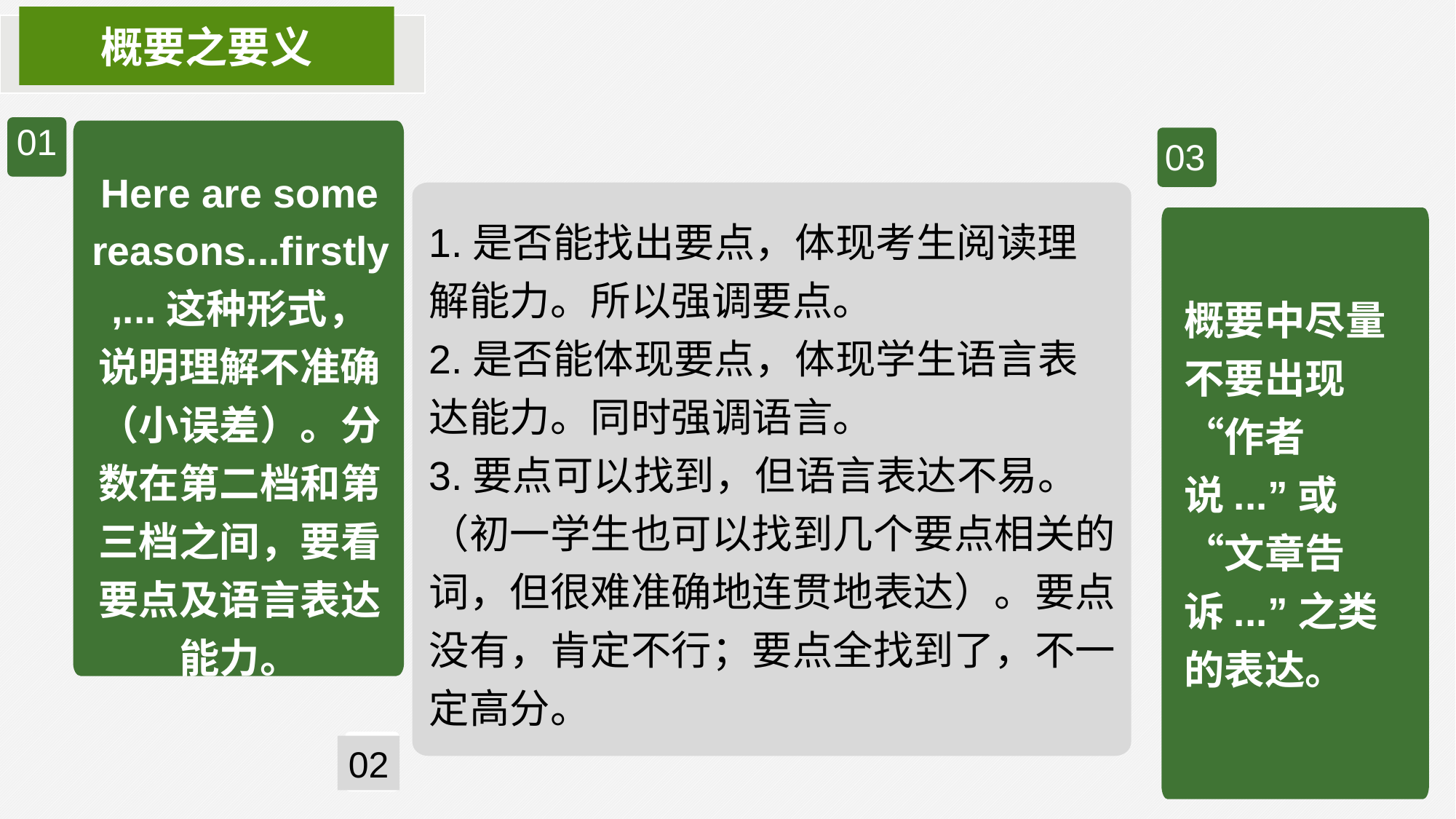

概要之要义

01

03
Here are some reasons...firstly,...这种形式，说明理解不准确（小误差）。分数在第二档和第三档之间，要看要点及语言表达能力。

1.是否能找出要点，体现考生阅读理解能力。所以强调要点。
2.是否能体现要点，体现学生语言表达能力。同时强调语言。
3.要点可以找到，但语言表达不易。（初一学生也可以找到几个要点相关的词，但很难准确地连贯地表达）。要点没有，肯定不行；要点全找到了，不一定高分。

概要中尽量不要出现“作者说...”或“文章告诉...”之类的表达。

02